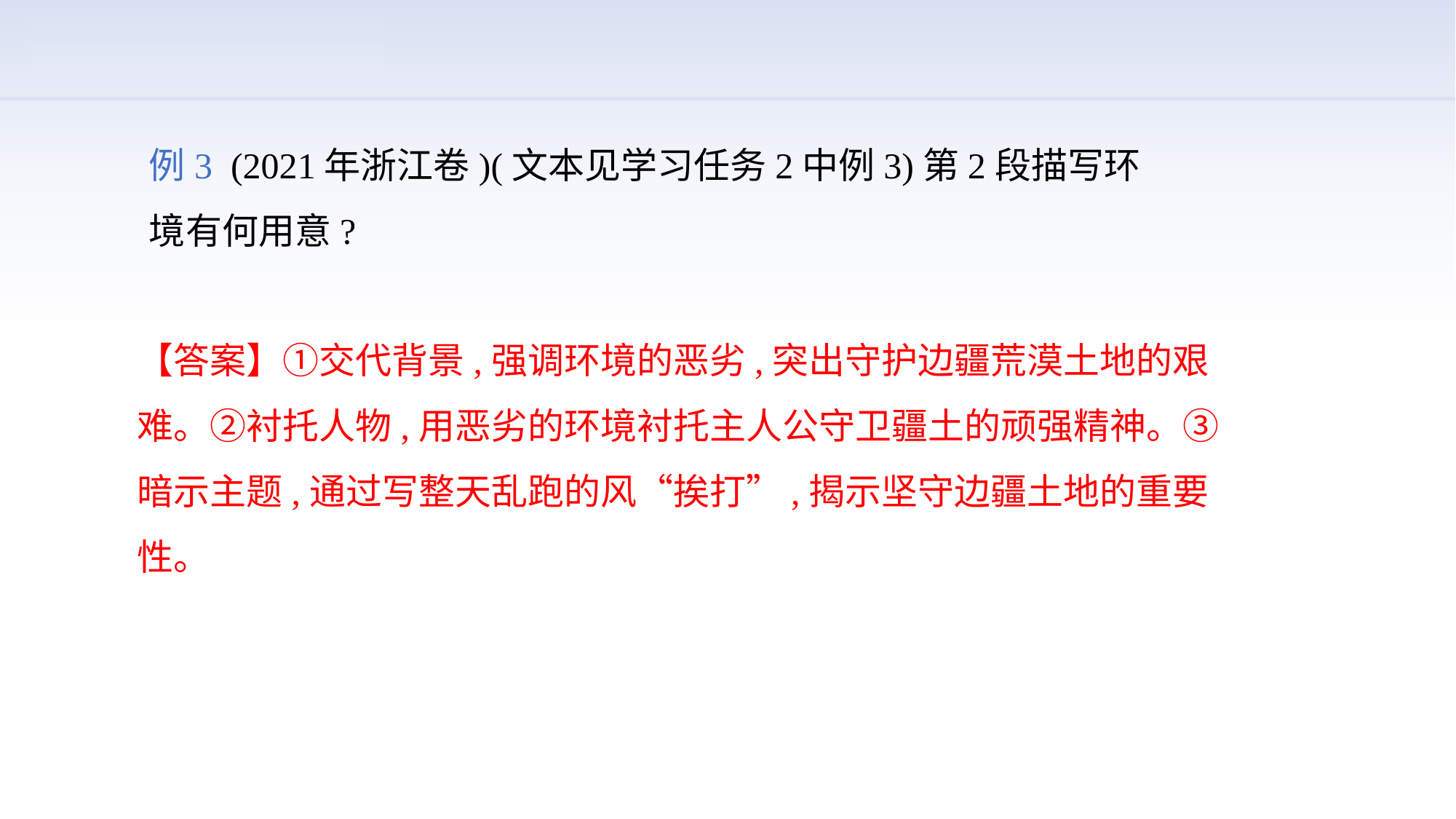

例3  (2021年浙江卷)(文本见学习任务2中例3)第2段描写环境有何用意?
【答案】①交代背景,强调环境的恶劣,突出守护边疆荒漠土地的艰难。②衬托人物,用恶劣的环境衬托主人公守卫疆土的顽强精神。③暗示主题,通过写整天乱跑的风“挨打”,揭示坚守边疆土地的重要性。